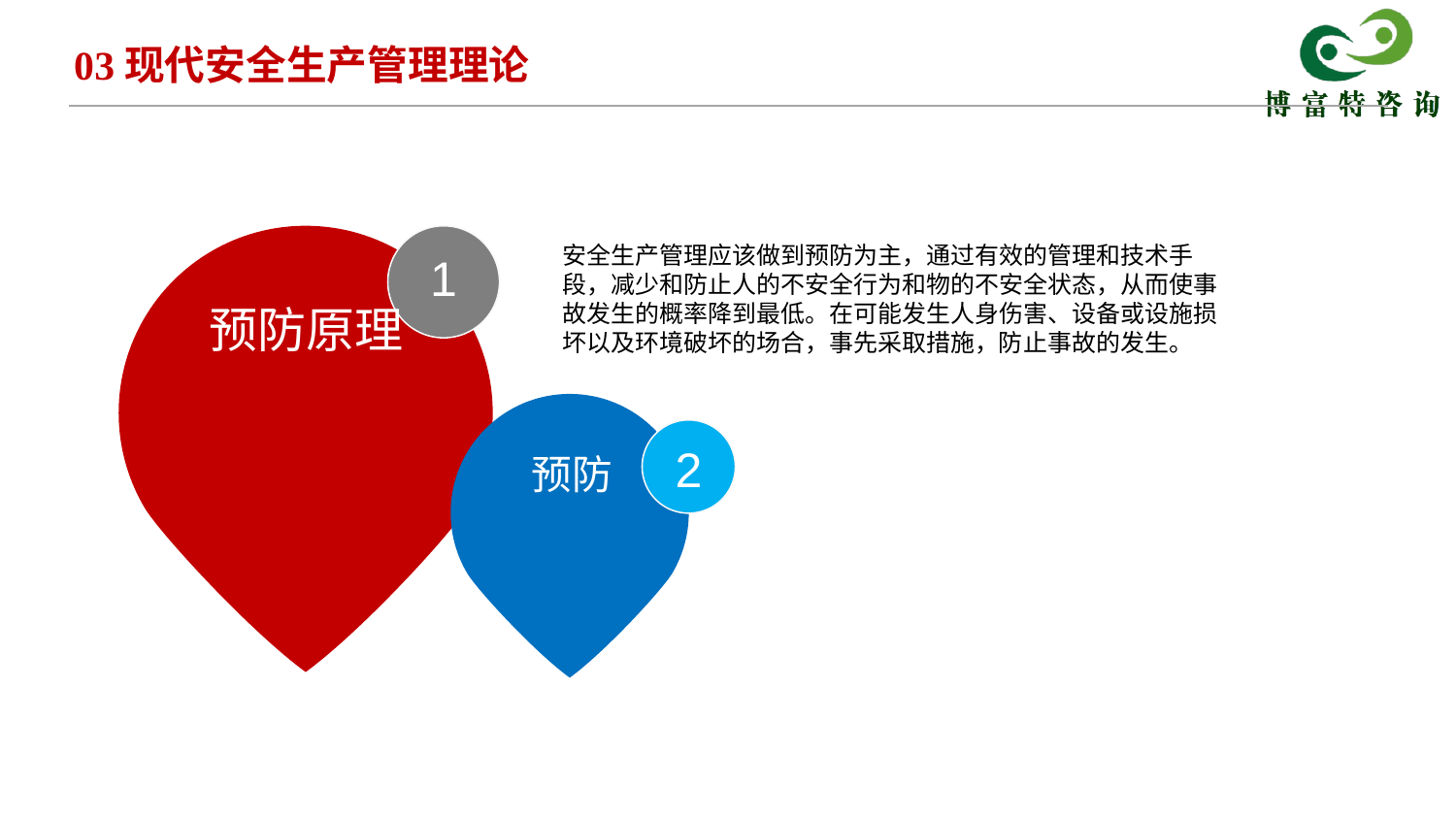

03现代安全生产管理理论

1
安全生产管理应该做到预防为主，通过有效的管理和技术手段，减少和防止人的不安全行为和物的不安全状态，从而使事故发生的概率降到最低。在可能发生人身伤害、设备或设施损坏以及环境破坏的场合，事先采取措施，防止事故的发生。
预防原理

2
预防